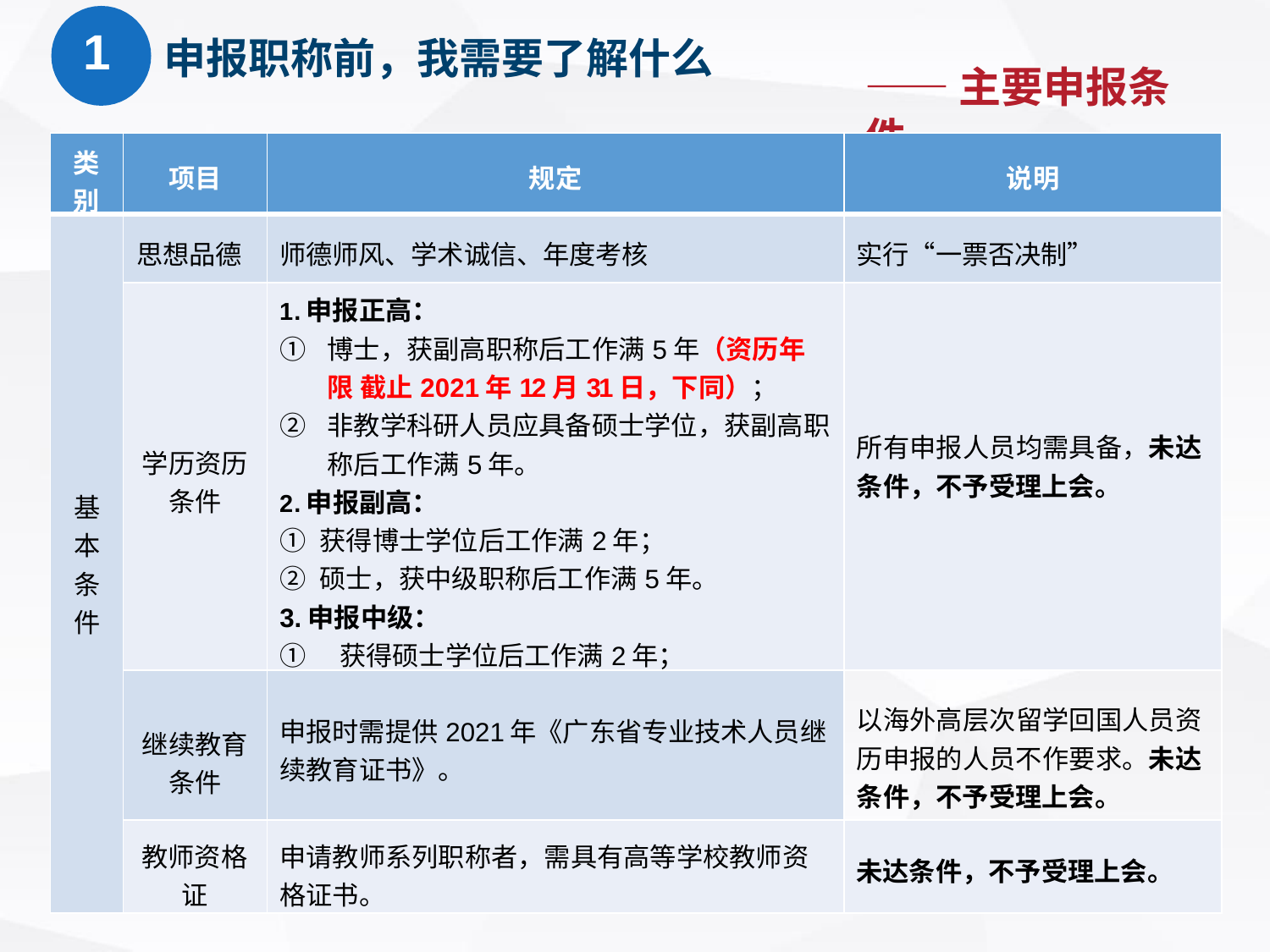

1
# 申报职称前，我需要了解什么
——主要申报条件
| 类 别 | 项目 | 规定 | 说明 |
| --- | --- | --- | --- |
| 基 本 条 件 | 思想品德 | 师德师风、学术诚信、年度考核 | 实行“一票否决制” |
|  | 学历资历 条件 | 申报正高： ① 博士，获副高职称后工作满5年（资历年限 截止2021年12月31日，下同）； ② 非教学科研人员应具备硕士学位，获副高职 称后工作满5年。 申报副高： ① 获得博士学位后工作满2年； ② 硕士，获中级职称后工作满5年。 3.申报中级： ① 获得硕士学位后工作满2年； ② 本科，获初级职称后工作满4年。 | 所有申报人员均需具备，未达条件，不予受理上会。 |
|  | 继续教育 条件 | 申报时需提供2021年《广东省专业技术人员继 续教育证书》。 | 以海外高层次留学回国人员资 历申报的人员不作要求。未达条件，不予受理上会。 |
|  | 教师资格 证 | 申请教师系列职称者，需具有高等学校教师资格证书。 | 未达条件，不予受理上会。 |